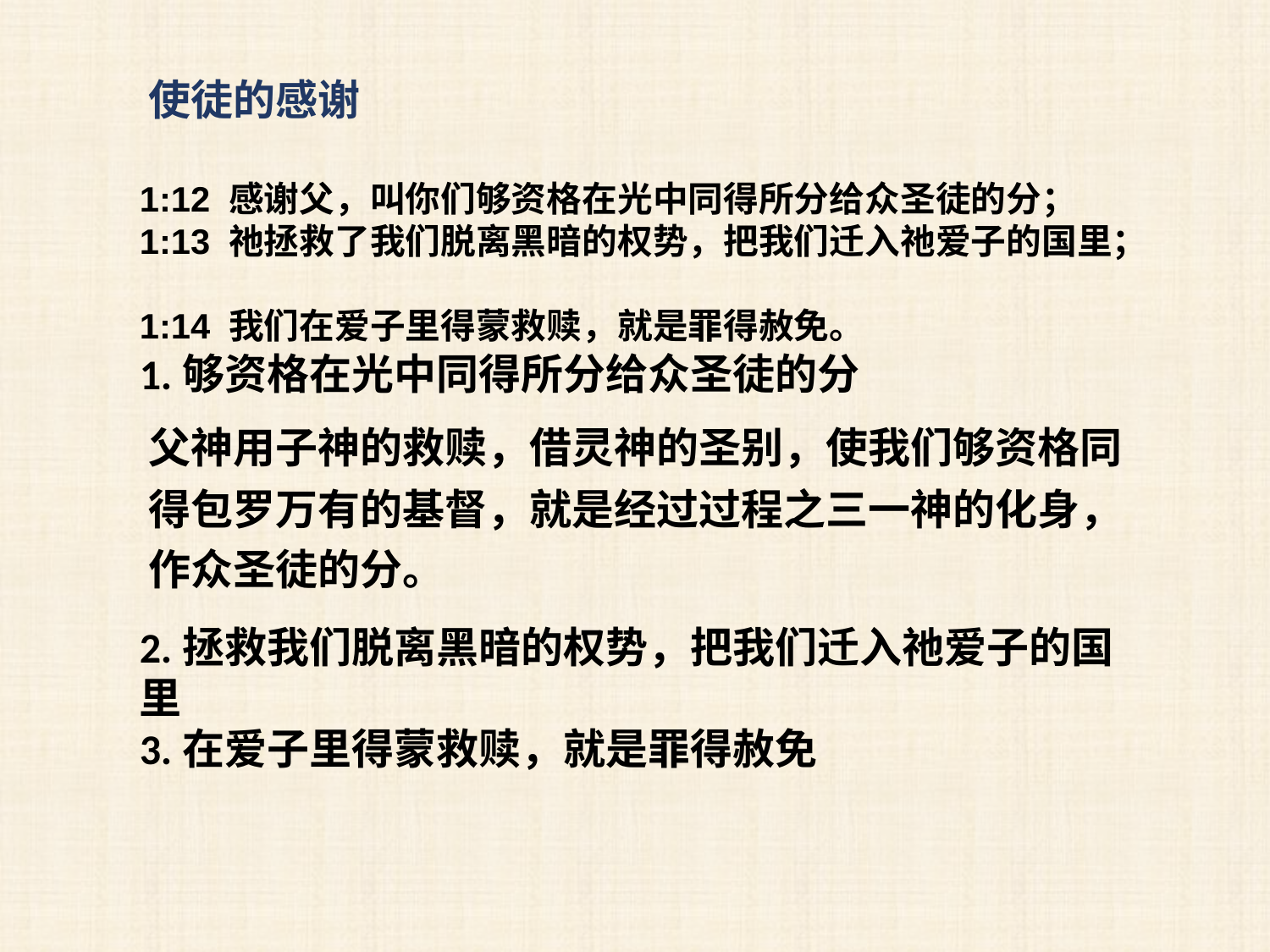

使徒的感谢
1:12 感谢父，叫你们够资格在光中同得所分给众圣徒的分；
1:13 祂拯救了我们脱离黑暗的权势，把我们迁入祂爱子的国里；
1:14 我们在爱子里得蒙救赎，就是罪得赦免。
1.够资格在光中同得所分给众圣徒的分
父神用子神的救赎，借灵神的圣别，使我们够资格同得包罗万有的基督，就是经过过程之三一神的化身，作众圣徒的分。
2.拯救我们脱离黑暗的权势，把我们迁入祂爱子的国里
3.在爱子里得蒙救赎，就是罪得赦免